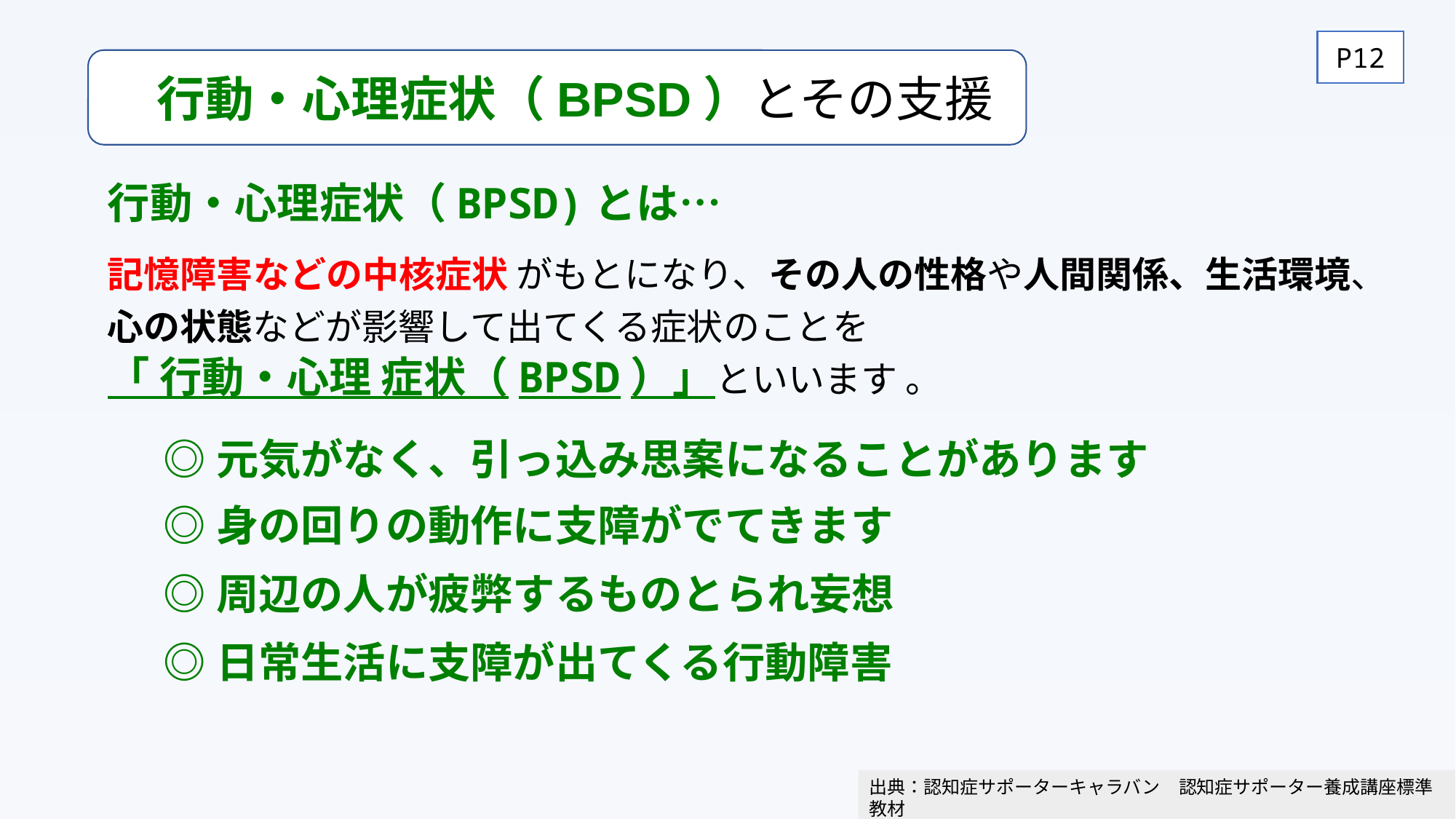

P12
 　行動・心理症状（BPSD）とその支援
行動・心理症状（BPSD)とは…

記憶障害などの中核症状 がもとになり、その人の性格や人間関係、生活環境、心の状態などが影響して出てくる症状のことを
「 行動・心理 症状（BPSD）」といいます 。
◎元気がなく、引っ込み思案になることがあります
◎身の回りの動作に支障がでてきます
◎周辺の人が疲弊するものとられ妄想
◎日常生活に支障が出てくる行動障害
出典：認知症サポーターキャラバン　認知症サポーター養成講座標準教材